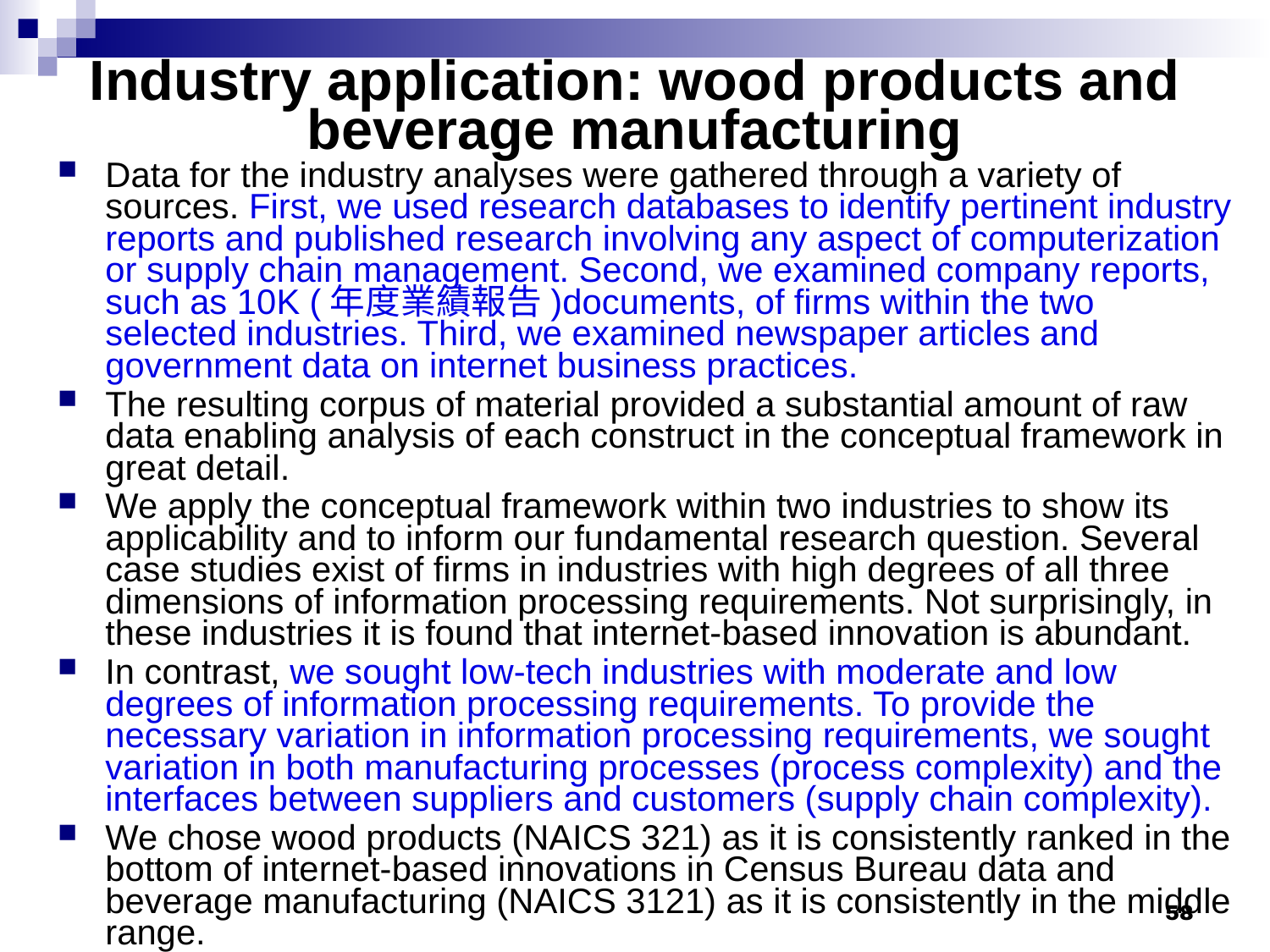

# Industry application: wood products and beverage manufacturing
Data for the industry analyses were gathered through a variety of sources. First, we used research databases to identify pertinent industry reports and published research involving any aspect of computerization or supply chain management. Second, we examined company reports, such as 10K (年度業績報告)documents, of firms within the two selected industries. Third, we examined newspaper articles and government data on internet business practices.
The resulting corpus of material provided a substantial amount of raw data enabling analysis of each construct in the conceptual framework in great detail.
We apply the conceptual framework within two industries to show its applicability and to inform our fundamental research question. Several case studies exist of firms in industries with high degrees of all three dimensions of information processing requirements. Not surprisingly, in these industries it is found that internet-based innovation is abundant.
In contrast, we sought low-tech industries with moderate and low degrees of information processing requirements. To provide the necessary variation in information processing requirements, we sought variation in both manufacturing processes (process complexity) and the interfaces between suppliers and customers (supply chain complexity).
We chose wood products (NAICS 321) as it is consistently ranked in the bottom of internet-based innovations in Census Bureau data and beverage manufacturing (NAICS 3121) as it is consistently in the middle range.

58